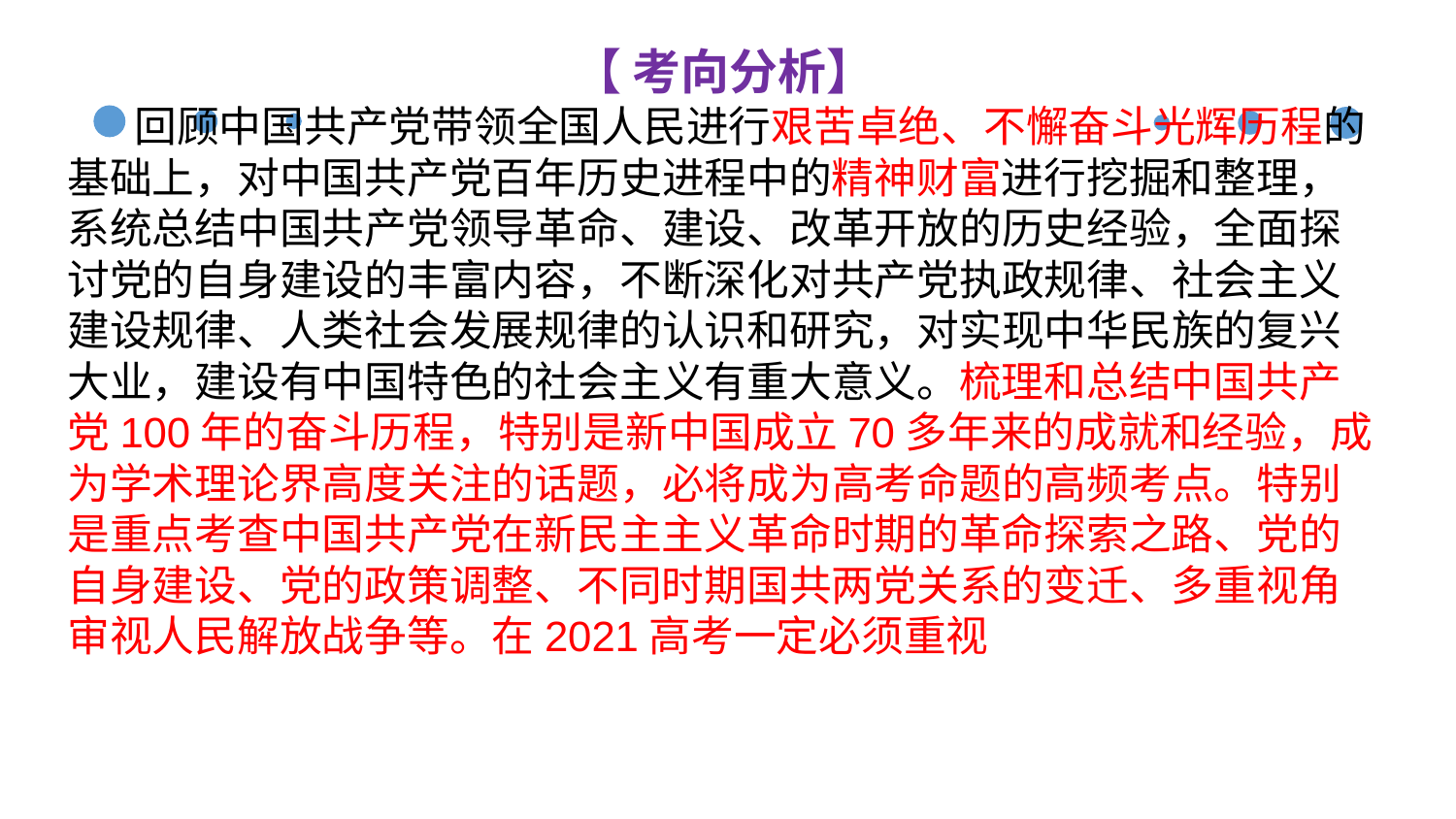

【 考向分析】
      回顾中国共产党带领全国人民进行艰苦卓绝、不懈奋斗光辉历程的基础上，对中国共产党百年历史进程中的精神财富进行挖掘和整理，系统总结中国共产党领导革命、建设、改革开放的历史经验，全面探讨党的自身建设的丰富内容，不断深化对共产党执政规律、社会主义建设规律、人类社会发展规律的认识和研究，对实现中华民族的复兴大业，建设有中国特色的社会主义有重大意义。梳理和总结中国共产党100年的奋斗历程，特别是新中国成立70多年来的成就和经验，成为学术理论界高度关注的话题，必将成为高考命题的高频考点。特别是重点考查中国共产党在新民主主义革命时期的革命探索之路、党的自身建设、党的政策调整、不同时期国共两党关系的变迁、多重视角审视人民解放战争等。在2021高考一定必须重视